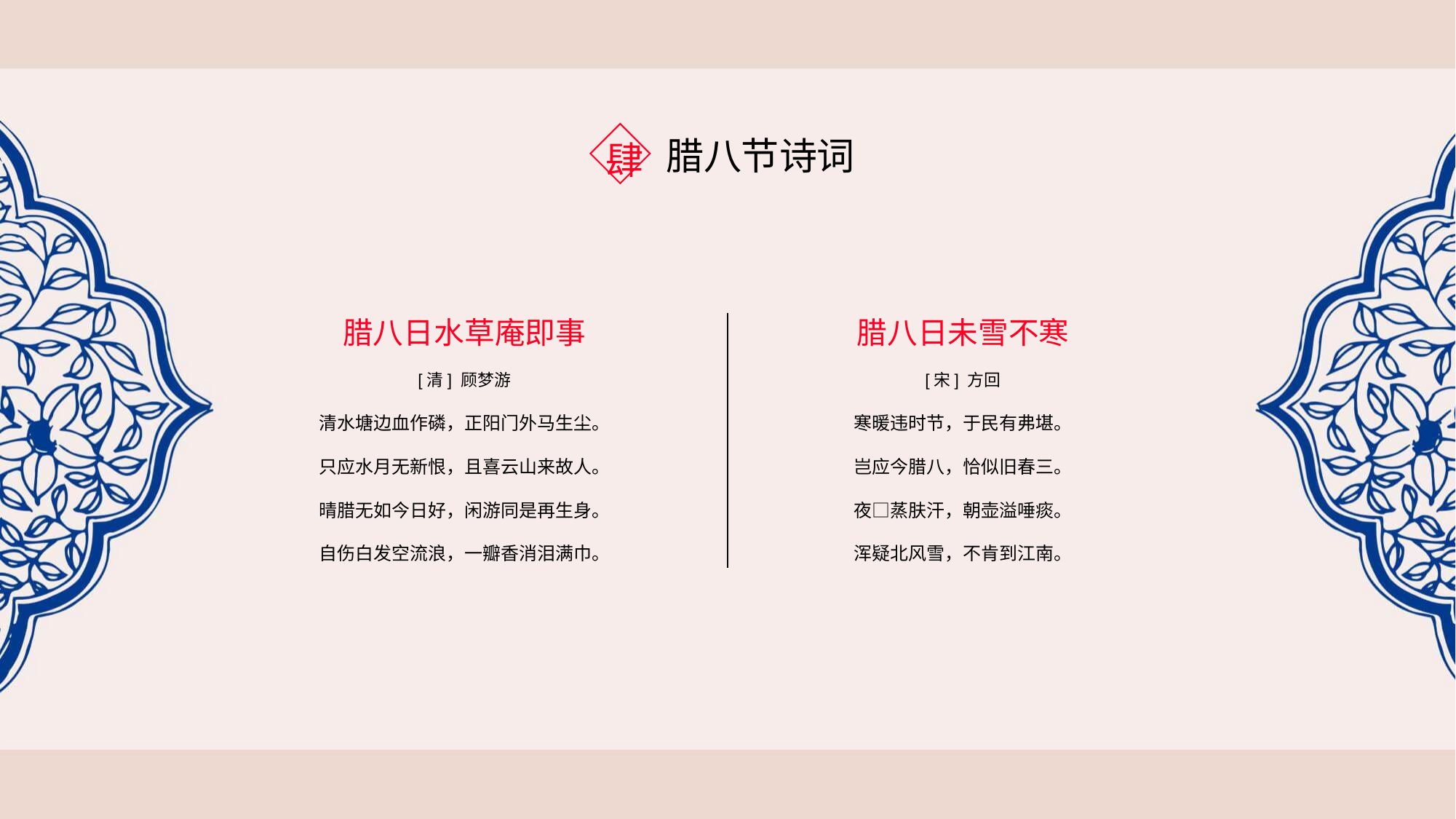

腊八节诗词
肆
腊八日水草庵即事
[清] 顾梦游
清水塘边血作磷，正阳门外马生尘。
只应水月无新恨，且喜云山来故人。
晴腊无如今日好，闲游同是再生身。
自伤白发空流浪，一瓣香消泪满巾。
腊八日未雪不寒
[宋] 方回
寒暖违时节，于民有弗堪。
岂应今腊八，恰似旧春三。
夜□蒸肤汗，朝壶溢唾痰。
浑疑北风雪，不肯到江南。